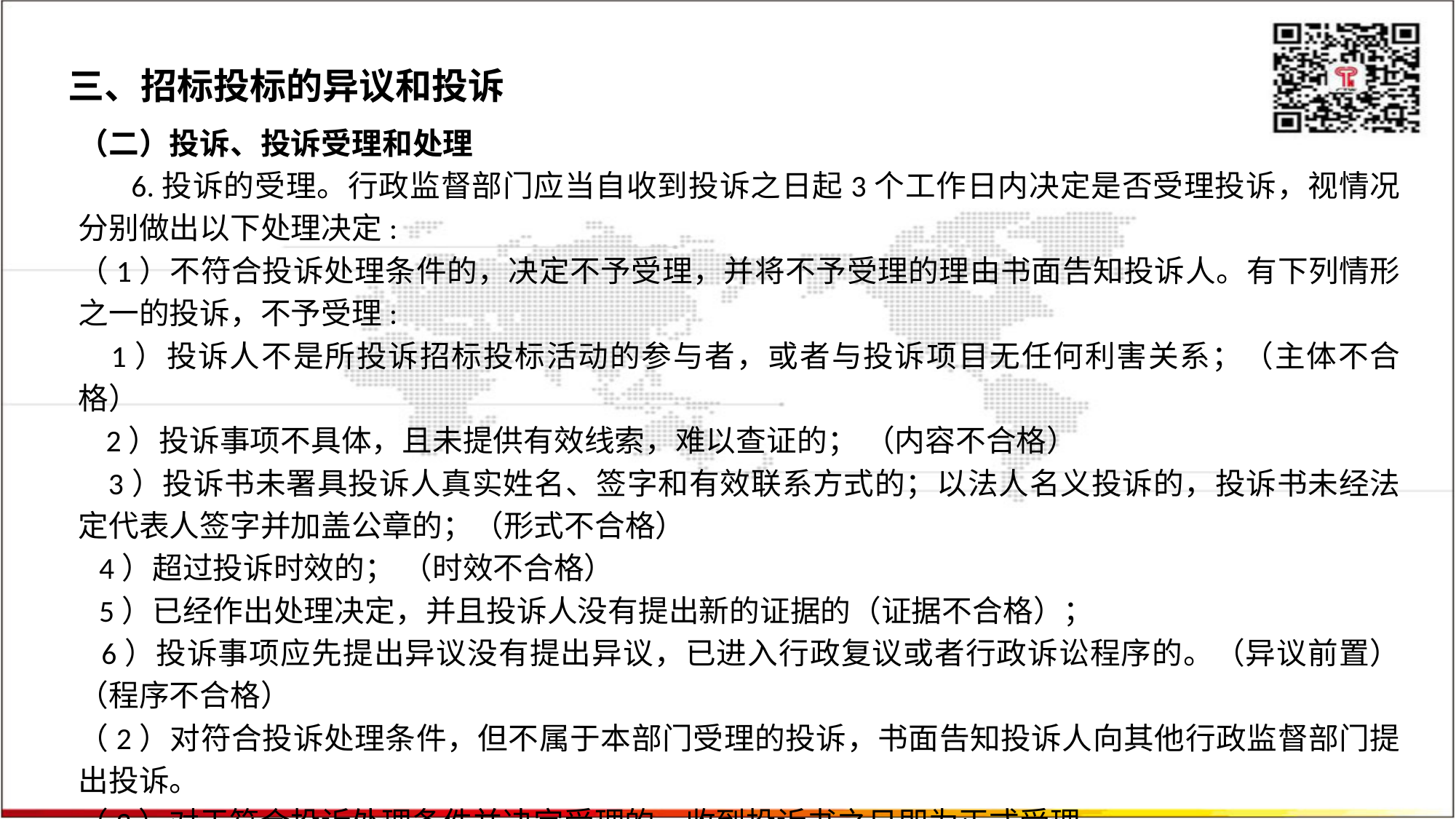

三、招标投标的异议和投诉
（二）投诉、投诉受理和处理
       6.投诉的受理。行政监督部门应当自收到投诉之日起3个工作日内决定是否受理投诉，视情况分别做出以下处理决定:
（1）不符合投诉处理条件的，决定不予受理，并将不予受理的理由书面告知投诉人。有下列情形之一的投诉，不予受理:
    1）投诉人不是所投诉招标投标活动的参与者，或者与投诉项目无任何利害关系；（主体不合格）
    2）投诉事项不具体，且未提供有效线索，难以查证的； （内容不合格）
    3）投诉书未署具投诉人真实姓名、签字和有效联系方式的；以法人名义投诉的，投诉书未经法定代表人签字并加盖公章的；（形式不合格）
   4）超过投诉时效的； （时效不合格）
   5）已经作出处理决定，并且投诉人没有提出新的证据的（证据不合格）；
   6）投诉事项应先提出异议没有提出异议，已进入行政复议或者行政诉讼程序的。（异议前置）（程序不合格）
（2）对符合投诉处理条件，但不属于本部门受理的投诉，书面告知投诉人向其他行政监督部门提出投诉。
（3）对于符合投诉处理条件并决定受理的，收到投诉书之日即为正式受理。